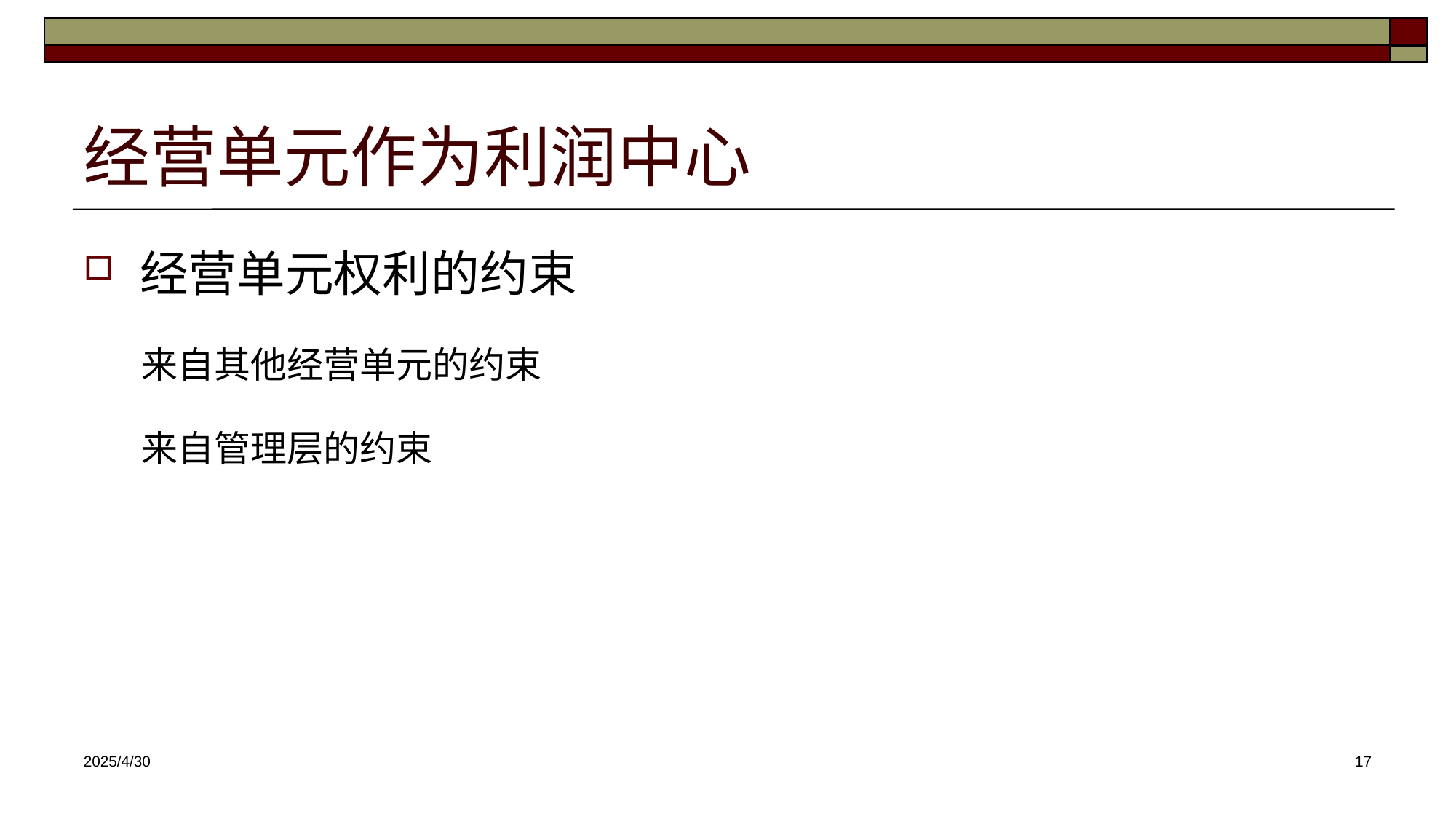

# 经营单元作为利润中心
经营单元权利的约束
      来自其他经营单元的约束
      来自管理层的约束
2025/4/30
17